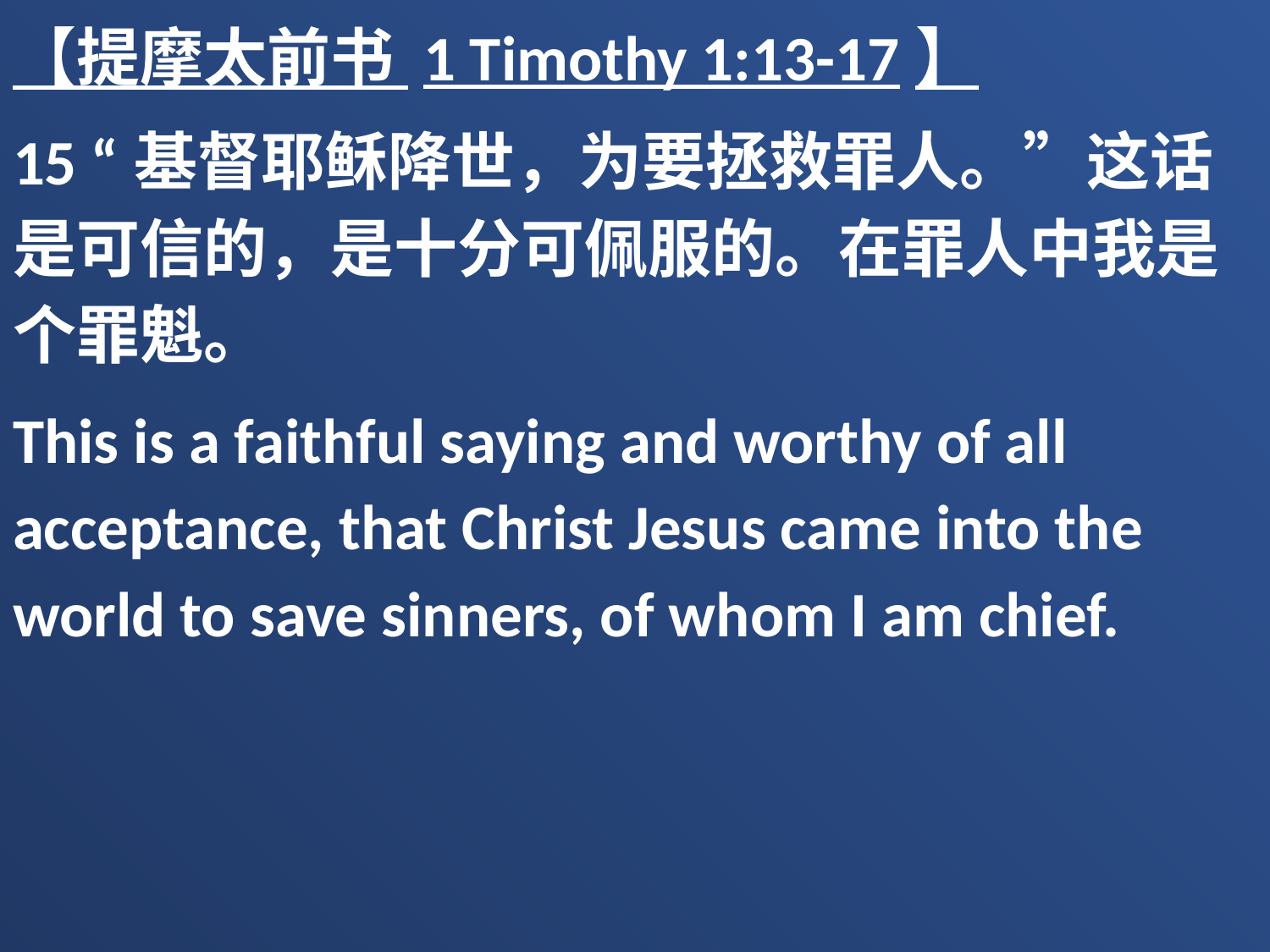

【提摩太前书 1 Timothy 1:13-17】
15 “基督耶稣降世，为要拯救罪人。”这话是可信的，是十分可佩服的。在罪人中我是个罪魁。
This is a faithful saying and worthy of all acceptance, that Christ Jesus came into the world to save sinners, of whom I am chief.